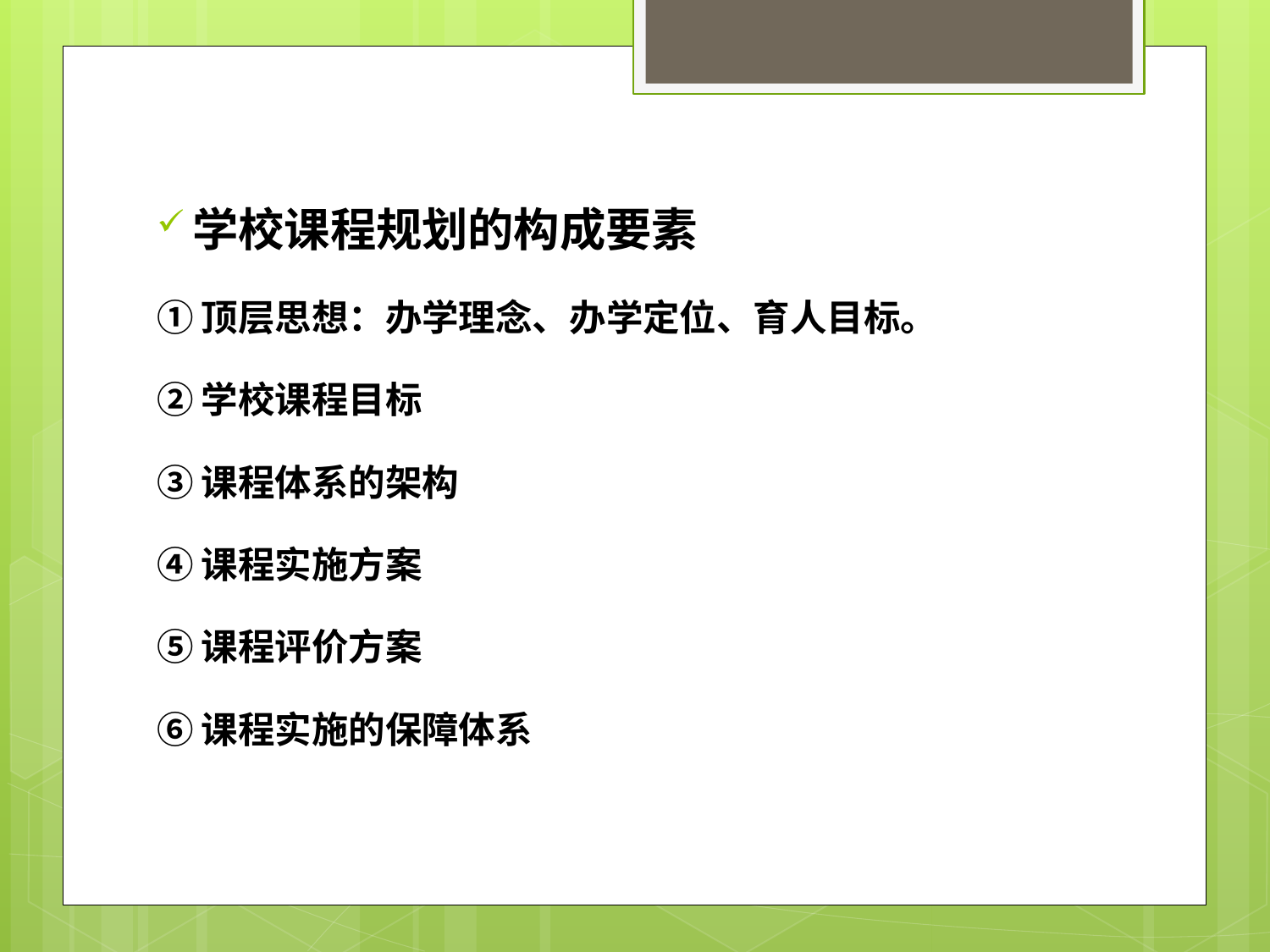

学校课程规划的构成要素
①顶层思想：办学理念、办学定位、育人目标。
②学校课程目标
③课程体系的架构
④课程实施方案
⑤课程评价方案
⑥课程实施的保障体系